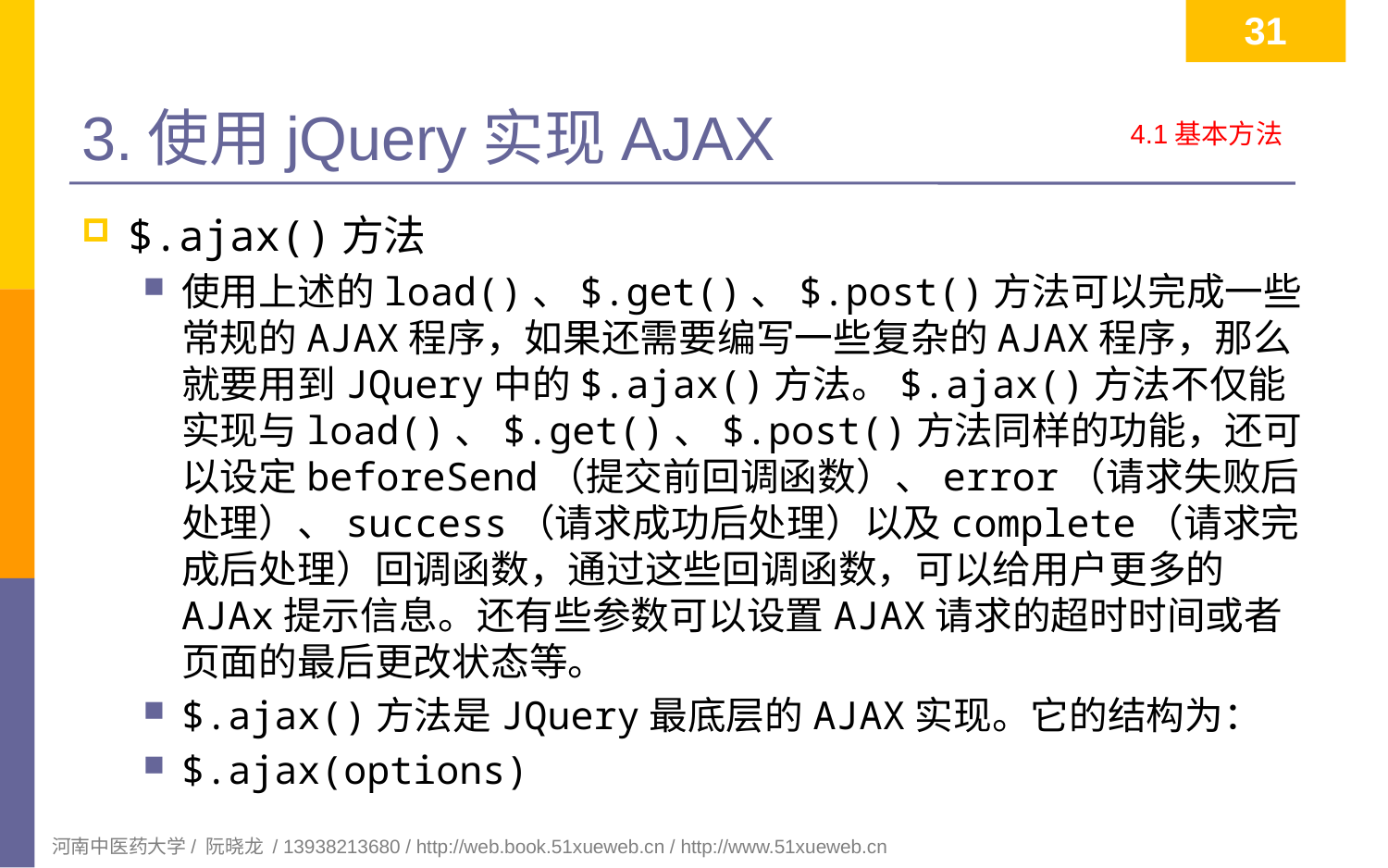

31
# 3.使用jQuery实现AJAX
4.1基本方法
$.ajax()方法
使用上述的load()、$.get()、$.post()方法可以完成一些常规的AJAX程序，如果还需要编写一些复杂的AJAX程序，那么就要用到JQuery中的$.ajax()方法。$.ajax()方法不仅能实现与load()、$.get()、$.post()方法同样的功能，还可以设定beforeSend（提交前回调函数）、error（请求失败后处理）、success（请求成功后处理）以及complete（请求完成后处理）回调函数，通过这些回调函数，可以给用户更多的AJAx提示信息。还有些参数可以设置AJAX请求的超时时间或者页面的最后更改状态等。
$.ajax()方法是JQuery最底层的AJAX实现。它的结构为：
$.ajax(options)